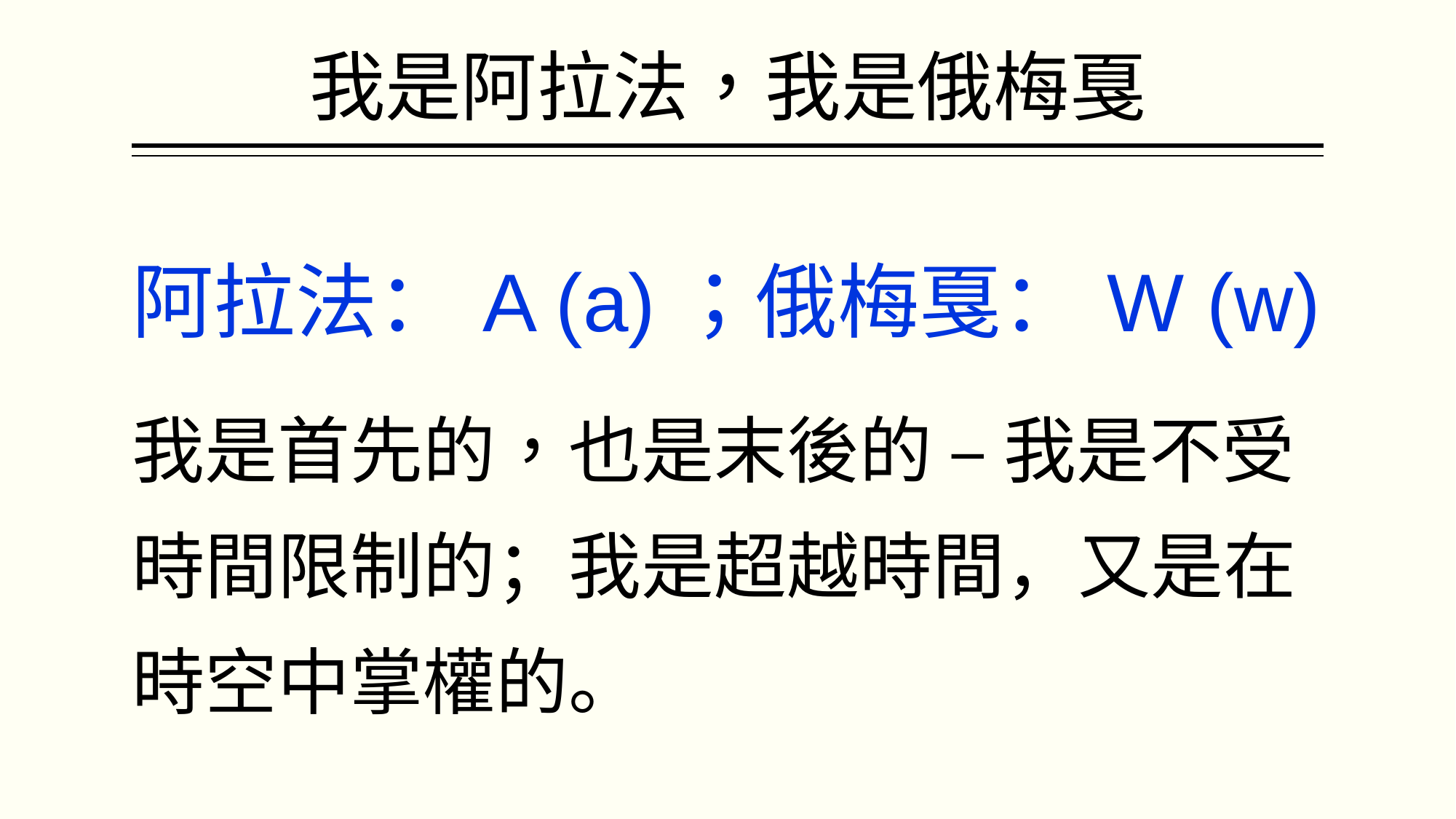

# 我是阿拉法，我是俄梅戛
阿拉法：A (a)；俄梅戛：W (w)
我是首先的，也是末後的 – 我是不受時間限制的；我是超越時間，又是在時空中掌權的。